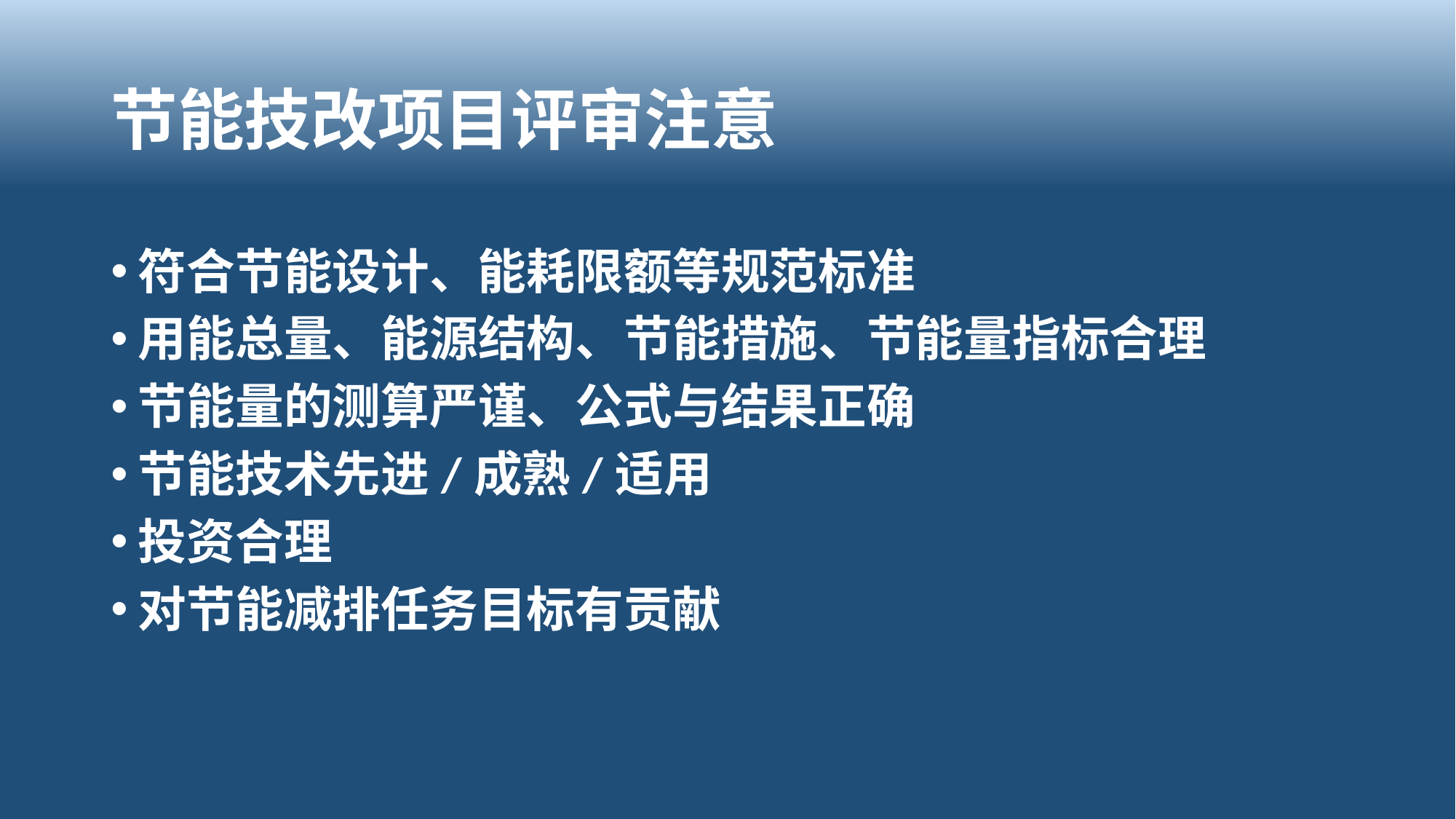

# 节能技改项目评审注意

符合节能设计、能耗限额等规范标准
用能总量、能源结构、节能措施、节能量指标合理
节能量的测算严谨、公式与结果正确
节能技术先进/成熟/适用
投资合理
对节能减排任务目标有贡献